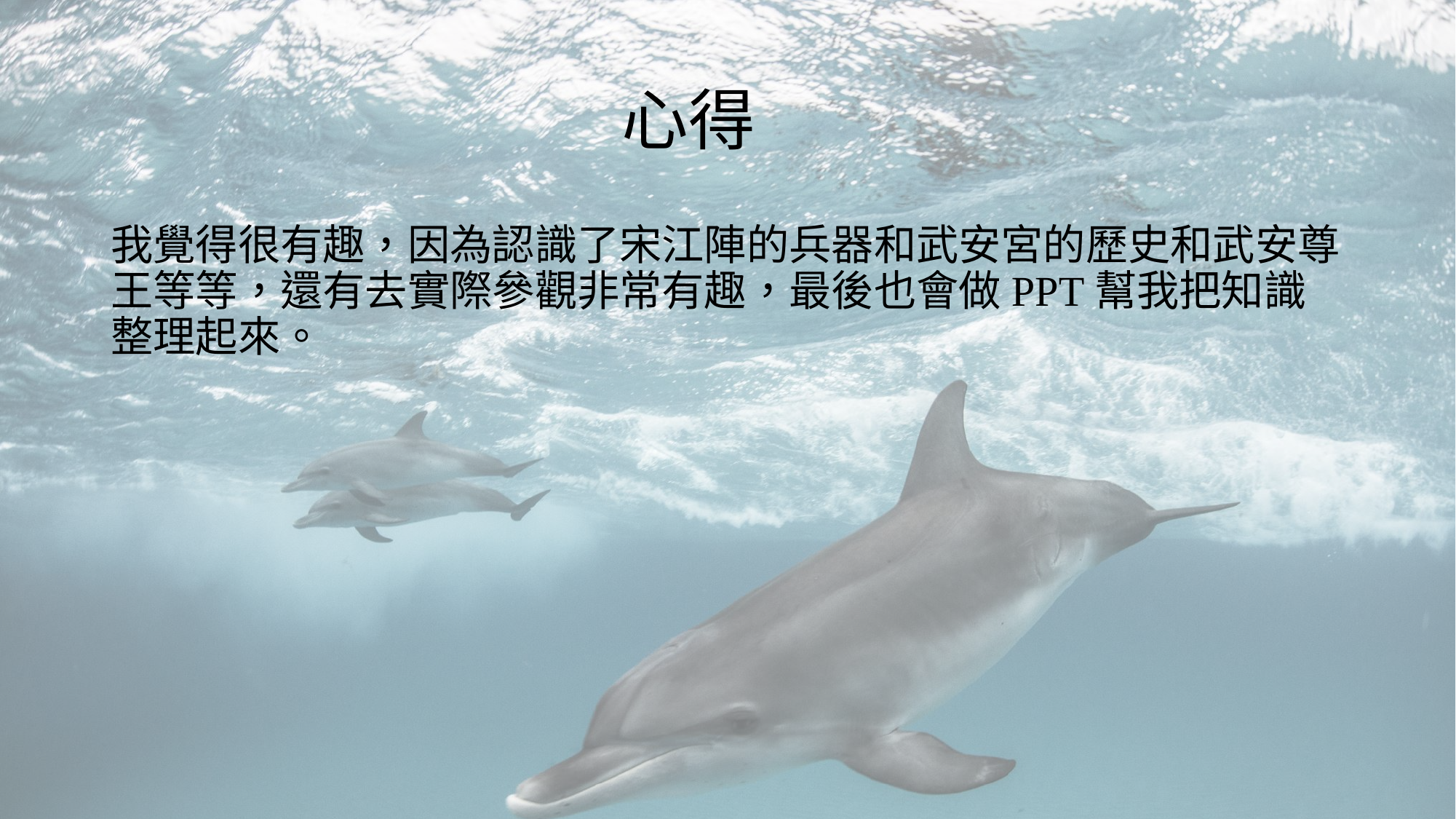

# 心得
我覺得很有趣，因為認識了宋江陣的兵器和武安宮的歷史和武安尊王等等，還有去實際參觀非常有趣，最後也會做PPT幫我把知識整理起來。